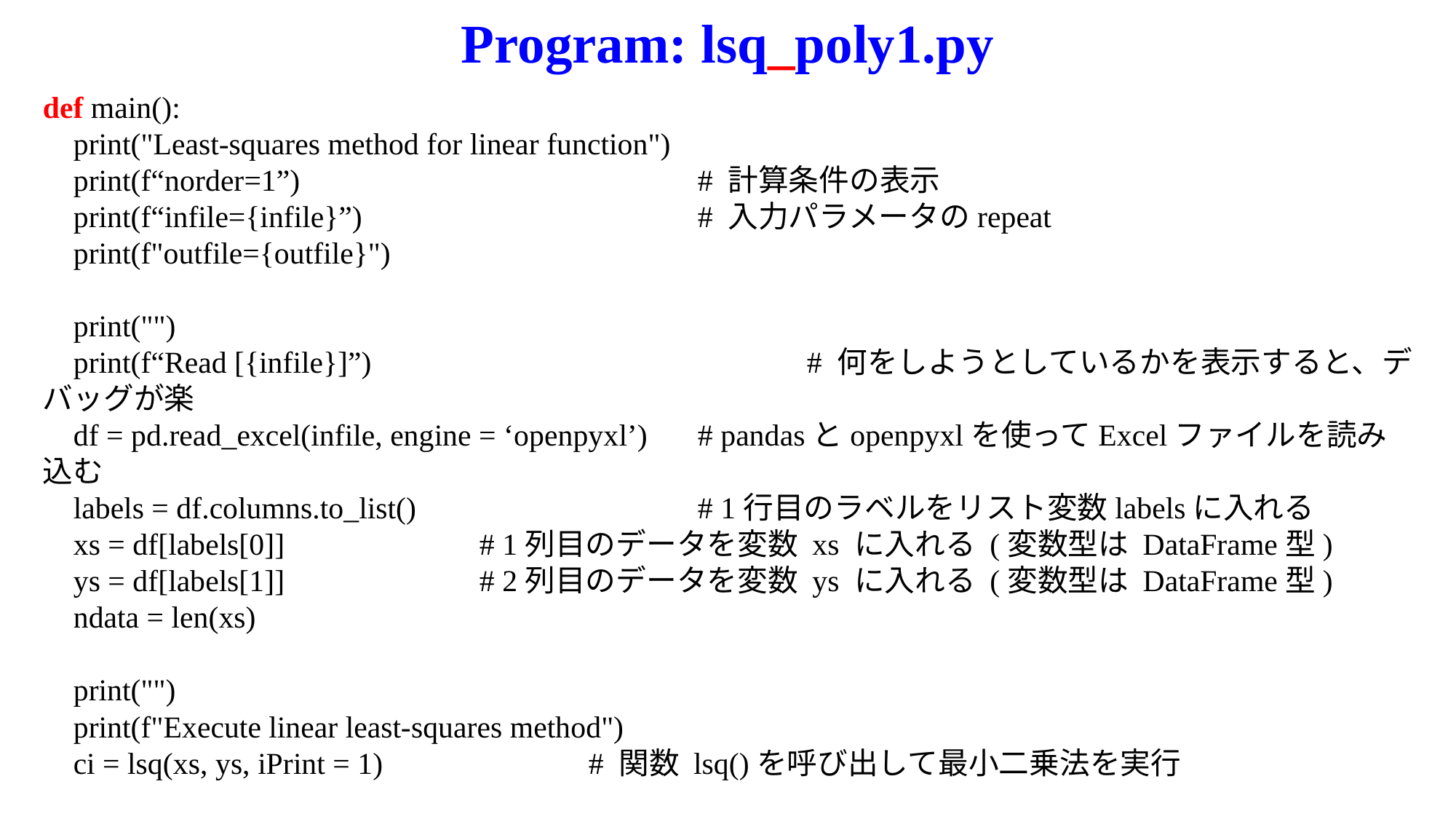

Program: lsq_poly1.py
def main():
    print("Least-squares method for linear function")
    print(f“norder=1”)				# 計算条件の表示
    print(f“infile={infile}”)				# 入力パラメータのrepeat
    print(f"outfile={outfile}")

    print("")
    print(f“Read [{infile}]”)				# 何をしようとしているかを表示すると、デバッグが楽
    df = pd.read_excel(infile, engine = ‘openpyxl’) 	# pandasとopenpyxlを使ってExcelファイルを読み込む
    labels = df.columns.to_list()			# 1行目のラベルをリスト変数labelsに入れる
    xs = df[labels[0]]	 	# 1列目のデータを変数 xs に入れる (変数型は DataFrame型)
    ys = df[labels[1]] 		# 2列目のデータを変数 ys に入れる (変数型は DataFrame型)
    ndata = len(xs)

    print("")
    print(f"Execute linear least-squares method")
    ci = lsq(xs, ys, iPrint = 1)		# 関数 lsq()を呼び出して最小二乗法を実行